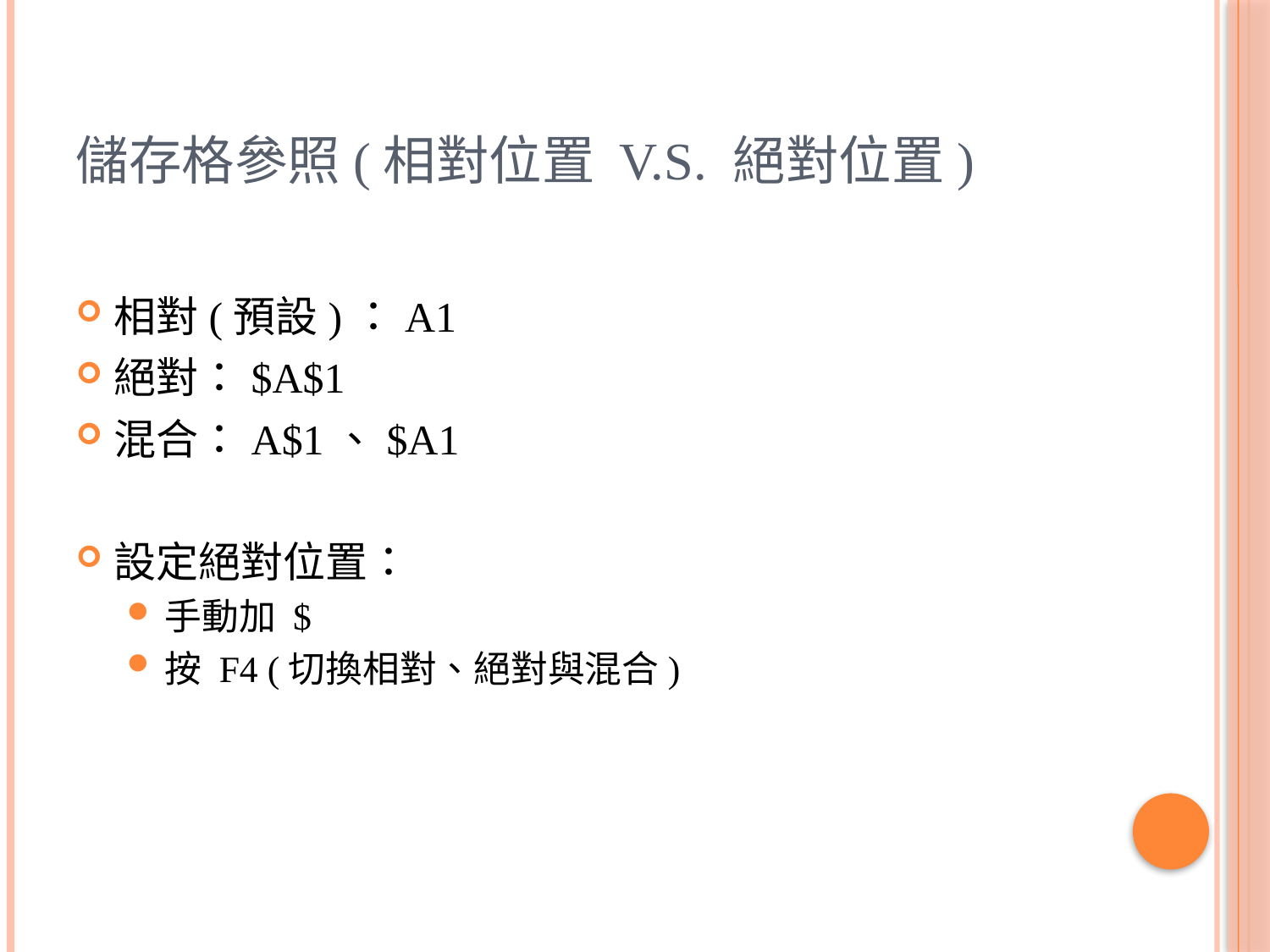

# 儲存格參照(相對位置 v.s. 絕對位置)

相對(預設)：A1
絕對：$A$1
混合：A$1、$A1

設定絕對位置：
手動加 $
按 F4 (切換相對、絕對與混合)